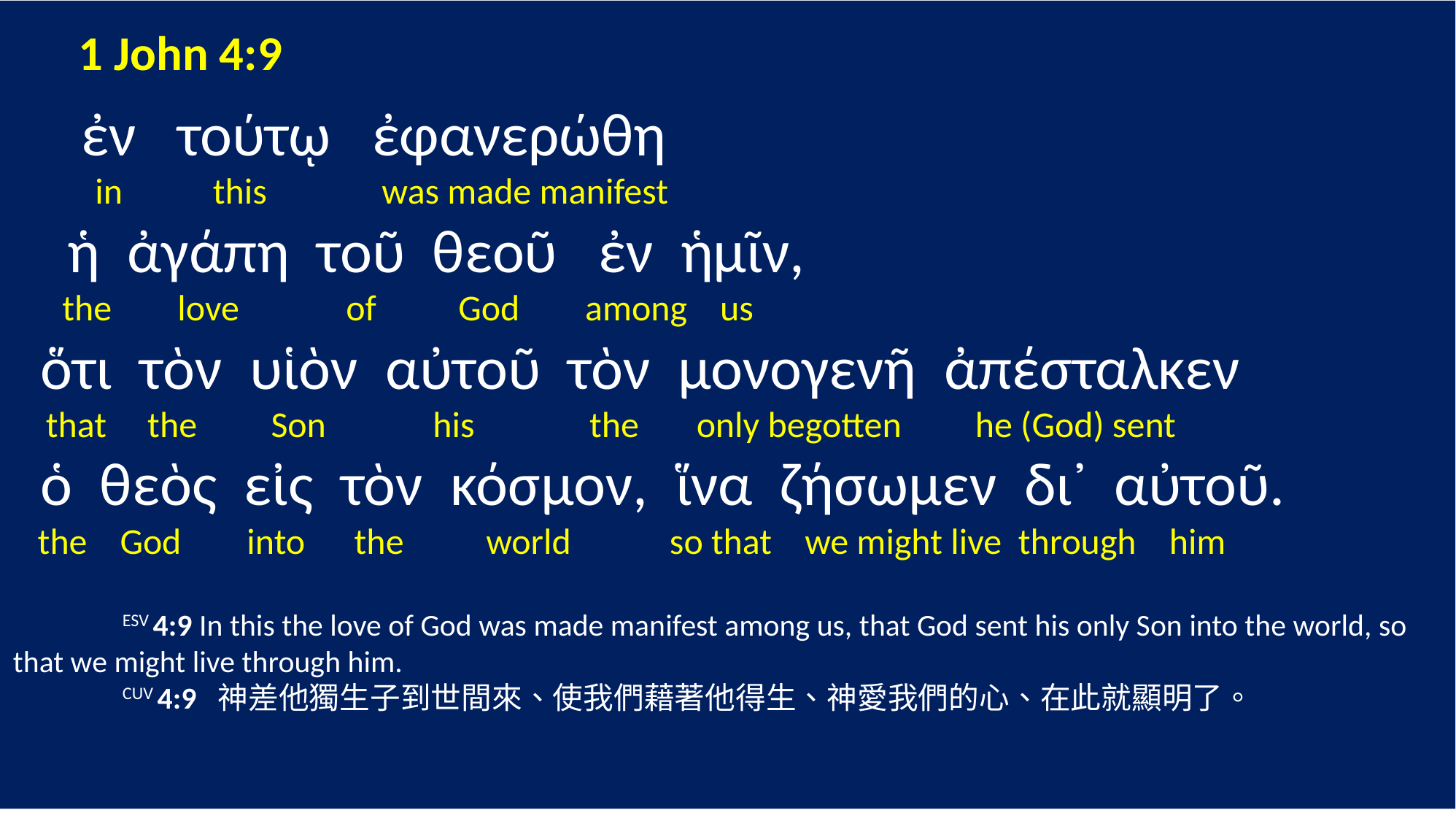

1 John 4:9

     ἐν   τούτῳ   ἐφανερώθη
          in           this              was made manifest
    ἡ  ἀγάπη  τοῦ  θεοῦ   ἐν  ἡμῖν,
      the        love             of          God        among    us
  ὅτι  τὸν  υἱὸν  αὐτοῦ  τὸν  μονογενῆ  ἀπέσταλκεν
    that     the         Son             his              the       only begotten         he (God) sent
  ὁ  θεὸς  εἰς  τὸν  κόσμον,  ἵνα  ζήσωμεν  δι᾽  αὐτοῦ.
   the    God        into      the          world            so that    we might live  through    him

	ESV 4:9 In this the love of God was made manifest among us, that God sent his only Son into the world, so that we might live through him.
	CUV 4:9  神差他獨生子到世間來、使我們藉著他得生、神愛我們的心、在此就顯明了。